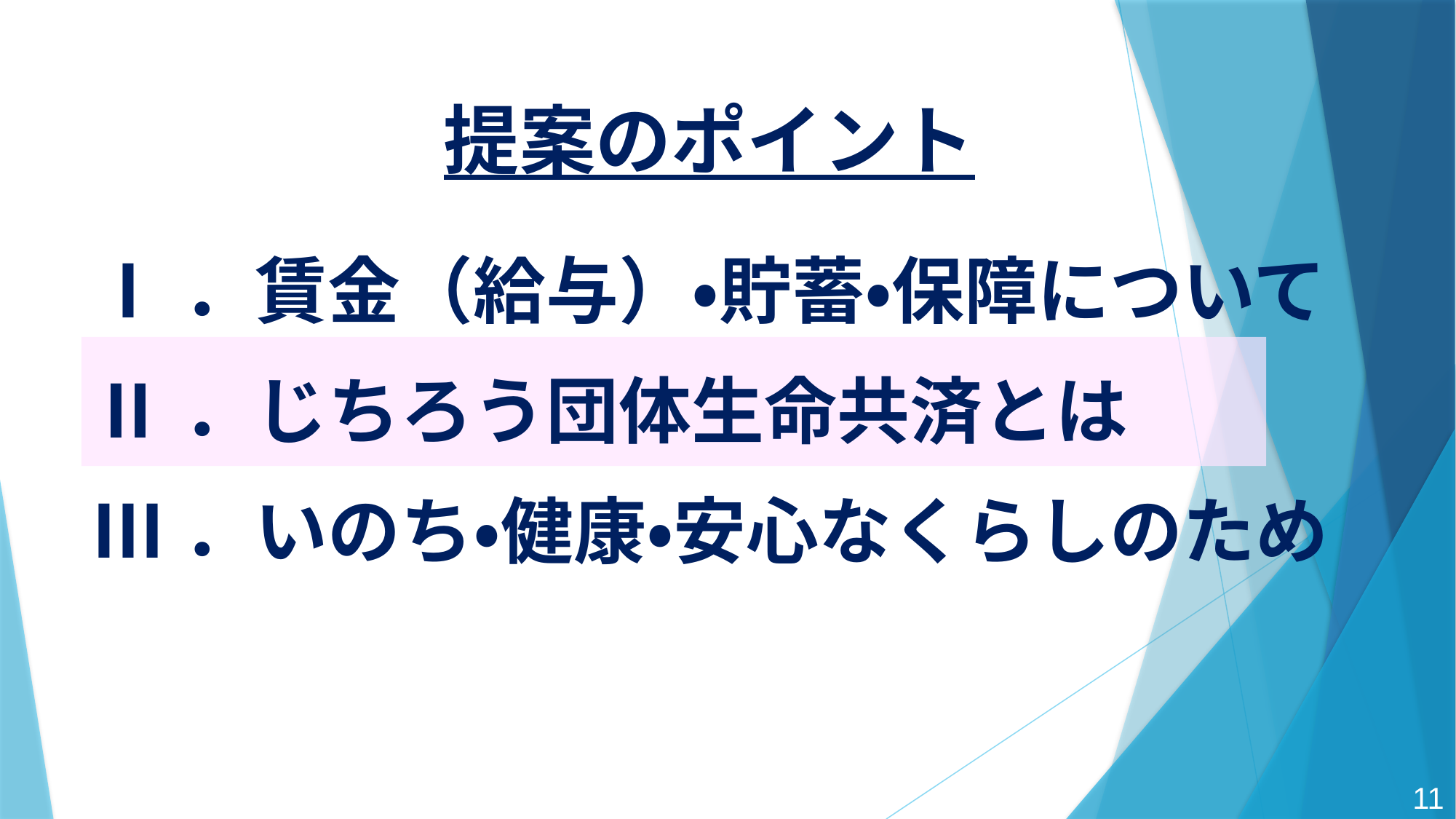

提案のポイント

Ⅰ．賃金（給与）・貯蓄・保障について
Ⅱ．じちろう団体生命共済とは
Ⅲ．いのち・健康・安心なくらしのため

11